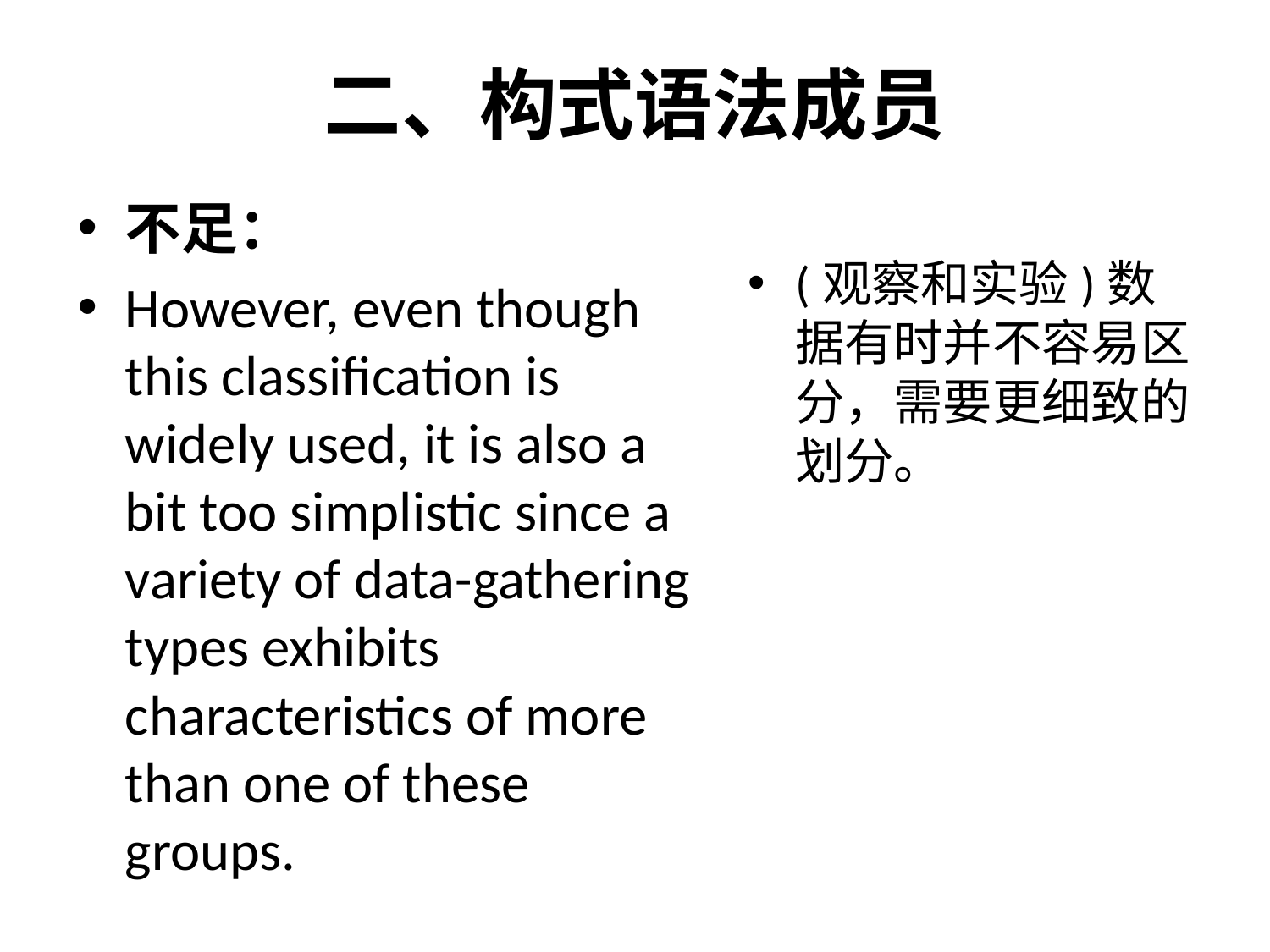

# 二、构式语法成员
不足：
However, even though this classification is widely used, it is also a bit too simplistic since a variety of data-gathering types exhibits characteristics of more than one of these groups.
(观察和实验)数据有时并不容易区分，需要更细致的划分。